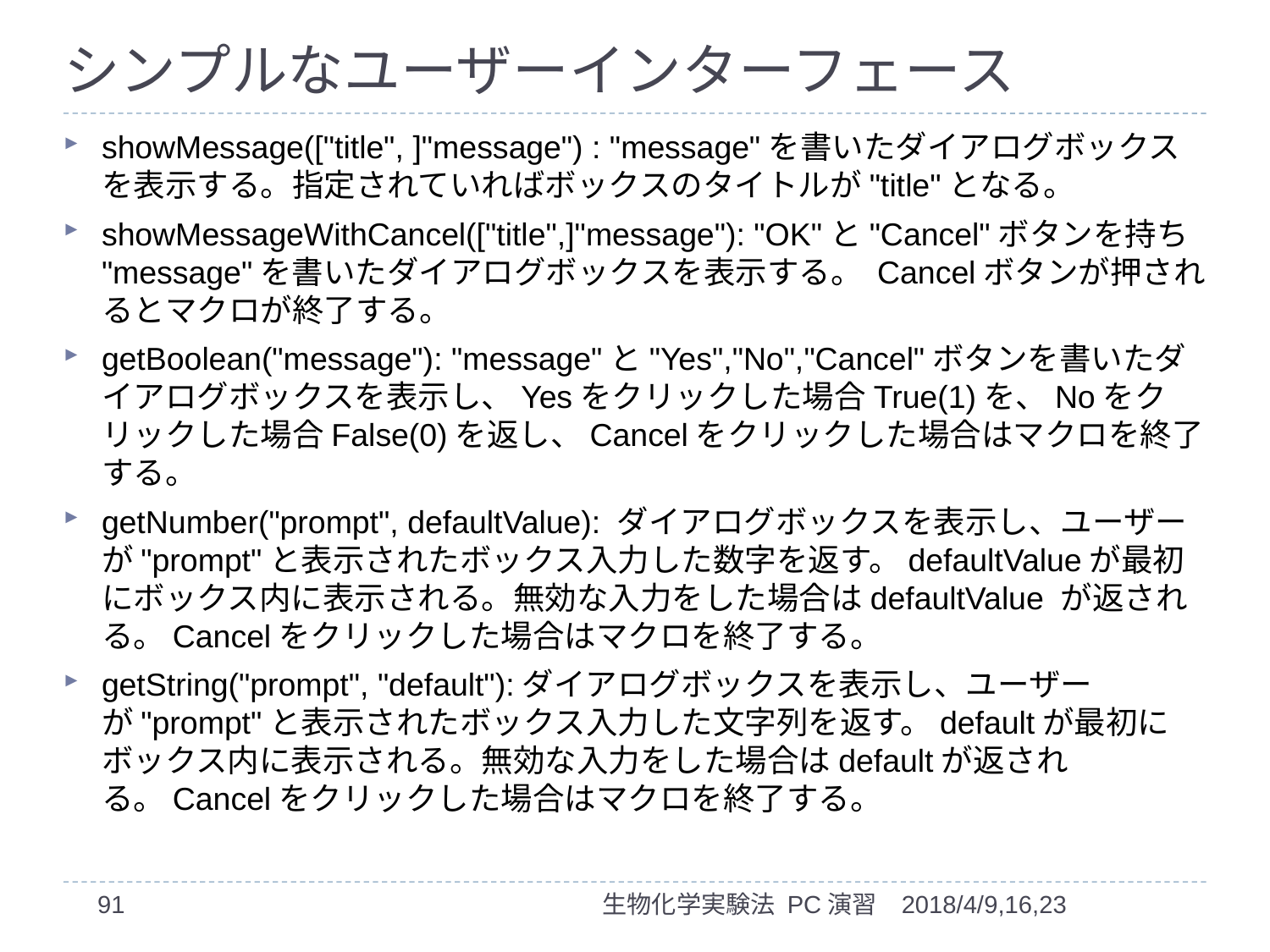

# シンプルなユーザーインターフェース
showMessage(["title", ]"message") : "message"を書いたダイアログボックスを表示する。指定されていればボックスのタイトルが"title"となる。
showMessageWithCancel(["title",]"message"): "OK"と"Cancel"ボタンを持ち"message"を書いたダイアログボックスを表示する。 Cancelボタンが押されるとマクロが終了する。
getBoolean("message"): "message"と"Yes","No","Cancel"ボタンを書いたダイアログボックスを表示し、Yesをクリックした場合True(1)を、Noをクリックした場合False(0)を返し、Cancelをクリックした場合はマクロを終了する。
getNumber("prompt", defaultValue): ダイアログボックスを表示し、ユーザーが"prompt"と表示されたボックス入力した数字を返す。defaultValueが最初にボックス内に表示される。無効な入力をした場合はdefaultValue が返される。Cancelをクリックした場合はマクロを終了する。
getString("prompt", "default"):ダイアログボックスを表示し、ユーザーが"prompt"と表示されたボックス入力した文字列を返す。defaultが最初にボックス内に表示される。無効な入力をした場合はdefaultが返される。Cancelをクリックした場合はマクロを終了する。
91
生物化学実験法 PC演習
2018/4/9,16,23